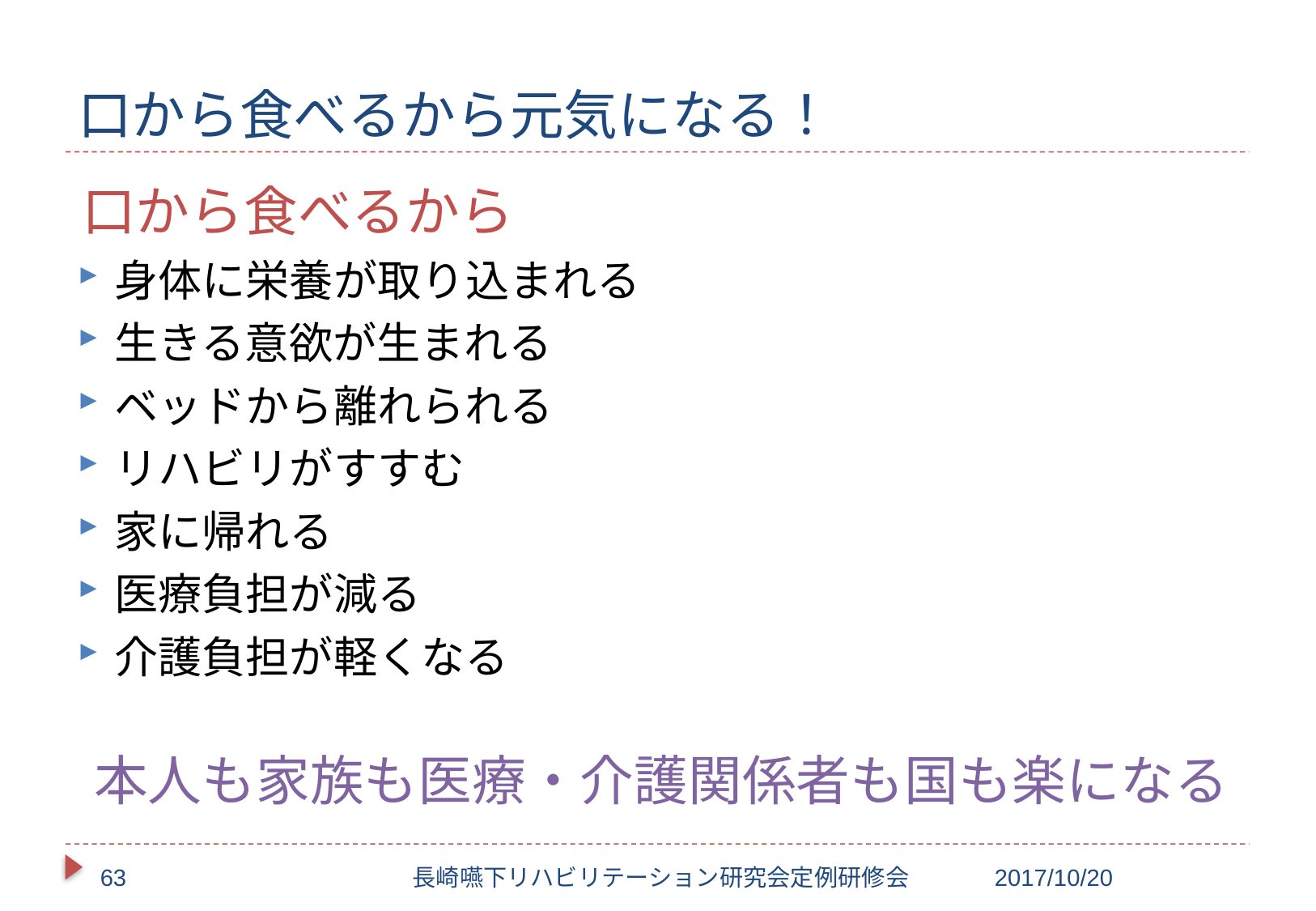

# 口から食べるから元気になる！
口から食べるから
身体に栄養が取り込まれる
生きる意欲が生まれる
ベッドから離れられる
リハビリがすすむ
家に帰れる
医療負担が減る
介護負担が軽くなる

本人も家族も医療・介護関係者も国も楽になる
63
長崎嚥下リハビリテーション研究会定例研修会
2017/10/20